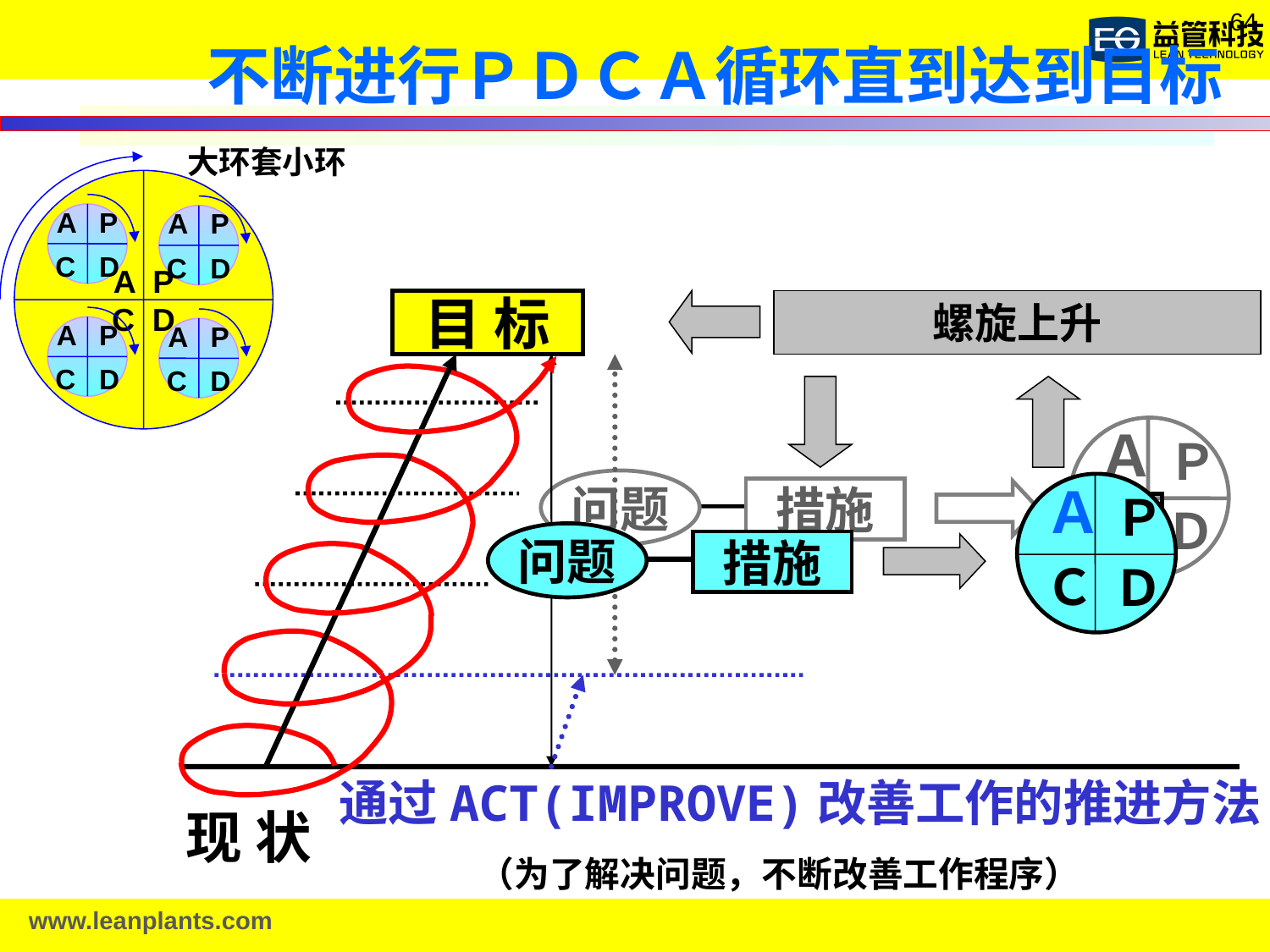

64
不断进行ＰＤＣＡ循环直到达到目标

大环套小环

A  P
C  D

A   P

C   D

A   P

C   D

A   P

C   D

A   P

C   D

目 标
螺旋上升

Ａ

Ｐ
Ｃ
Ｄ

问题
措施

Ａ

Ｐ
Ｃ
Ｄ

措施

问题

通过ACT(IMPROVE)改善工作的推进方法

现 状
（为了解决问题，不断改善工作程序）